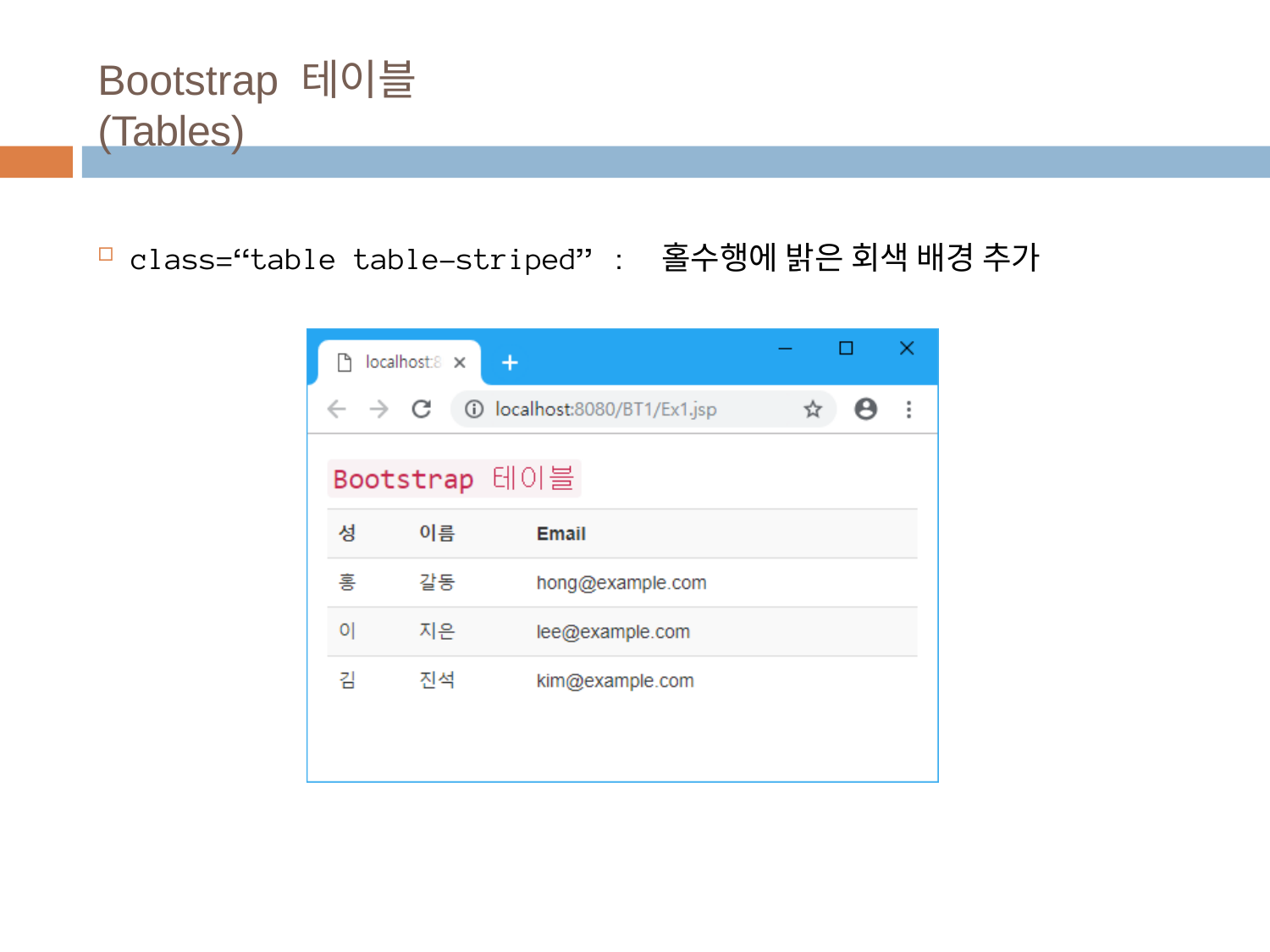

# Bootstrap 테이블(Tables)
class=“table table-striped” : 홀수행에 밝은 회색 배경 추가